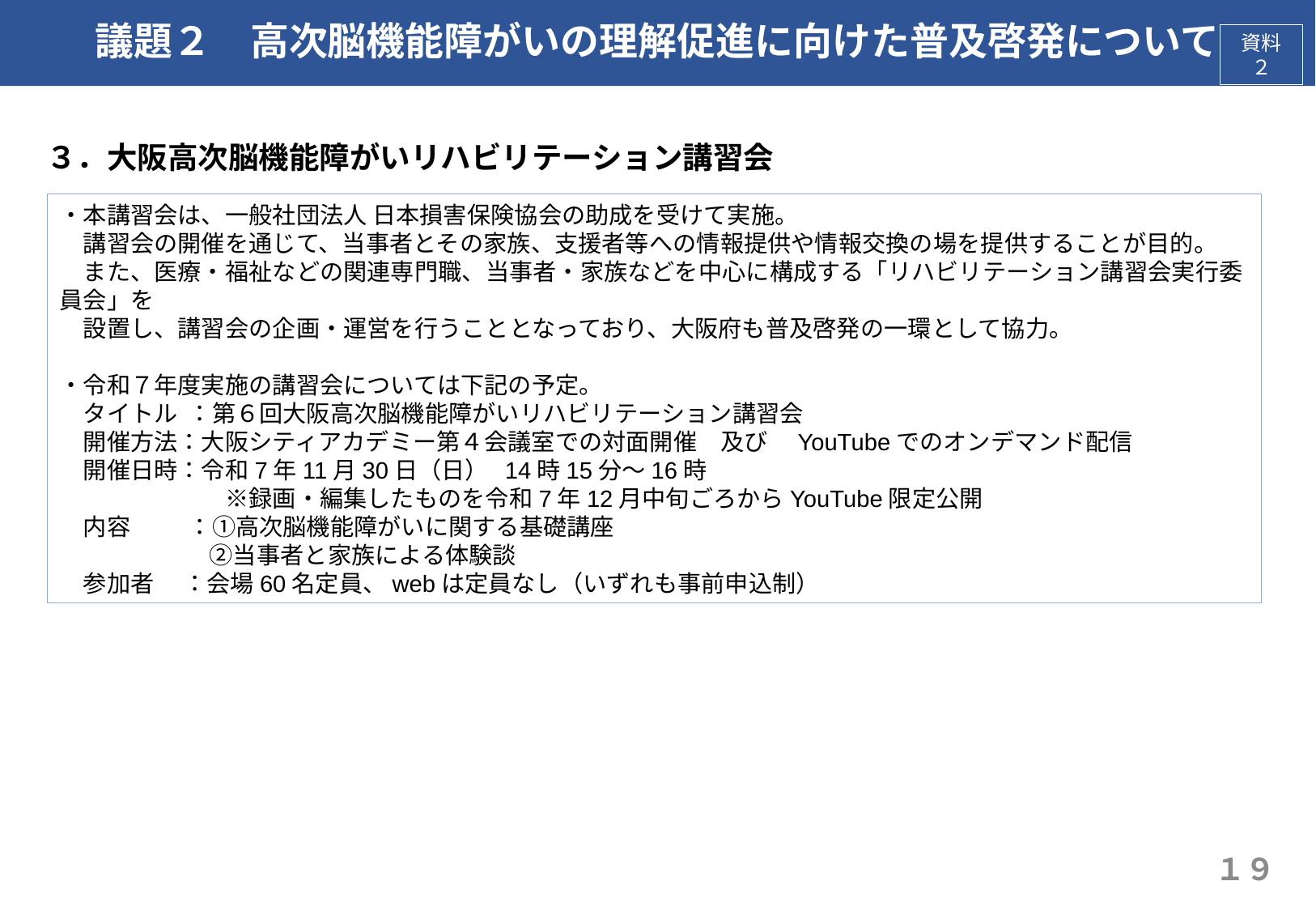

# 議題２　高次脳機能障がいの理解促進に向けた普及啓発について
資料２
３．大阪高次脳機能障がいリハビリテーション講習会
・本講習会は、一般社団法人 日本損害保険協会の助成を受けて実施。
　講習会の開催を通じて、当事者とその家族、支援者等への情報提供や情報交換の場を提供することが目的。
　また、医療・福祉などの関連専門職、当事者・家族などを中心に構成する「リハビリテーション講習会実行委員会」を
　設置し、講習会の企画・運営を行うこととなっており、大阪府も普及啓発の一環として協力。

・令和７年度実施の講習会については下記の予定。
　タイトル  ：第６回大阪高次脳機能障がいリハビリテーション講習会
　開催方法：大阪シティアカデミー第４会議室での対面開催　及び　YouTubeでのオンデマンド配信
　開催日時：令和7年11月30日（日）  14時15分～16時
　　　　　　　※録画・編集したものを令和7年12月中旬ごろからYouTube限定公開
　内容　　  ：①高次脳機能障がいに関する基礎講座
　　　　　      ②当事者と家族による体験談
　参加者　 ：会場60名定員、webは定員なし（いずれも事前申込制）
１９